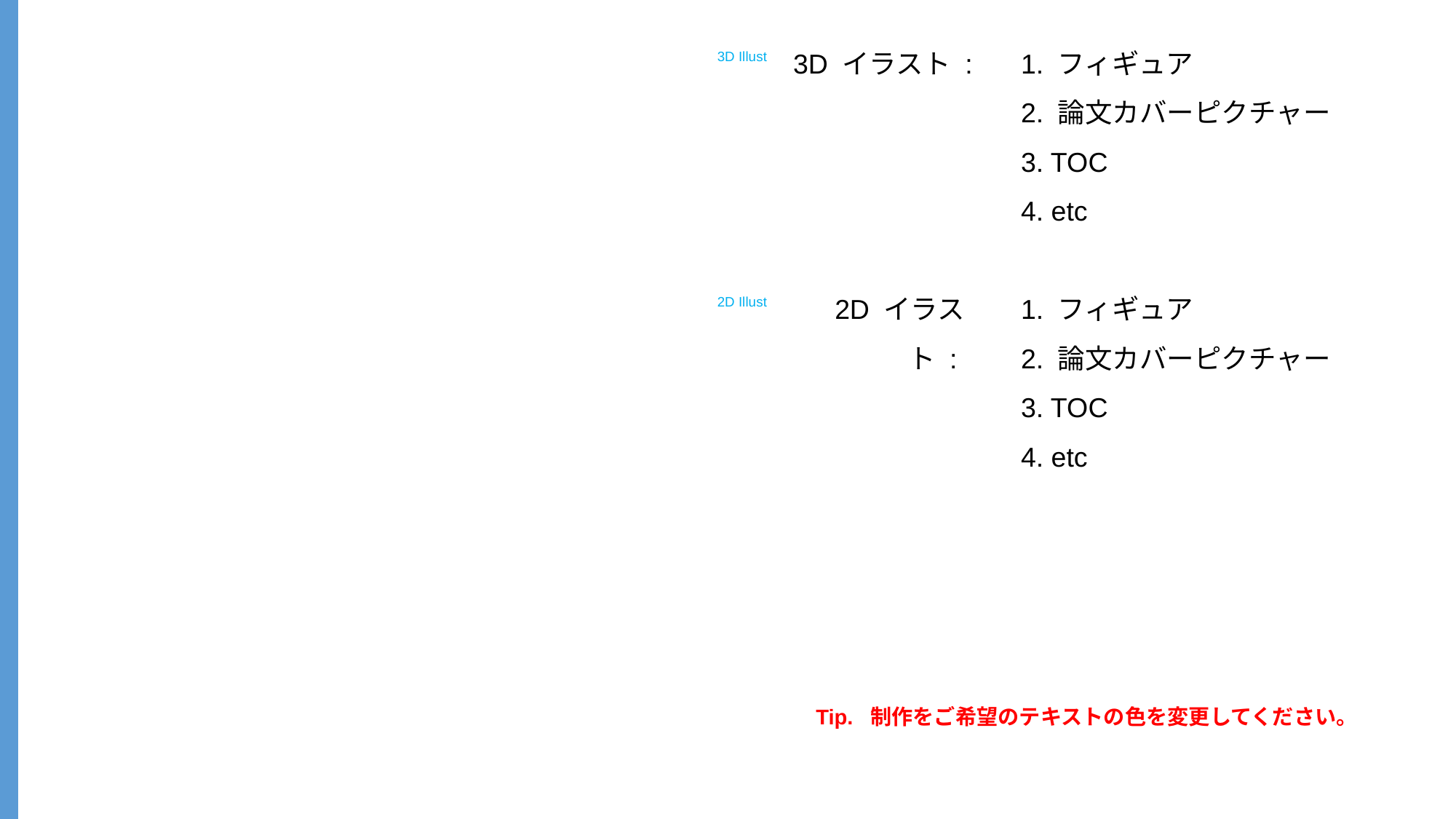

3D イラスト :

2D イラスト :
1. フィギュア
2. 論文カバーピクチャー
3. TOC
4. etc

1. フィギュア
2. 論文カバーピクチャー
3. TOC
4. etc
3D Illust

2D Illust

Tip.  制作をご希望のテキストの色を変更してください。